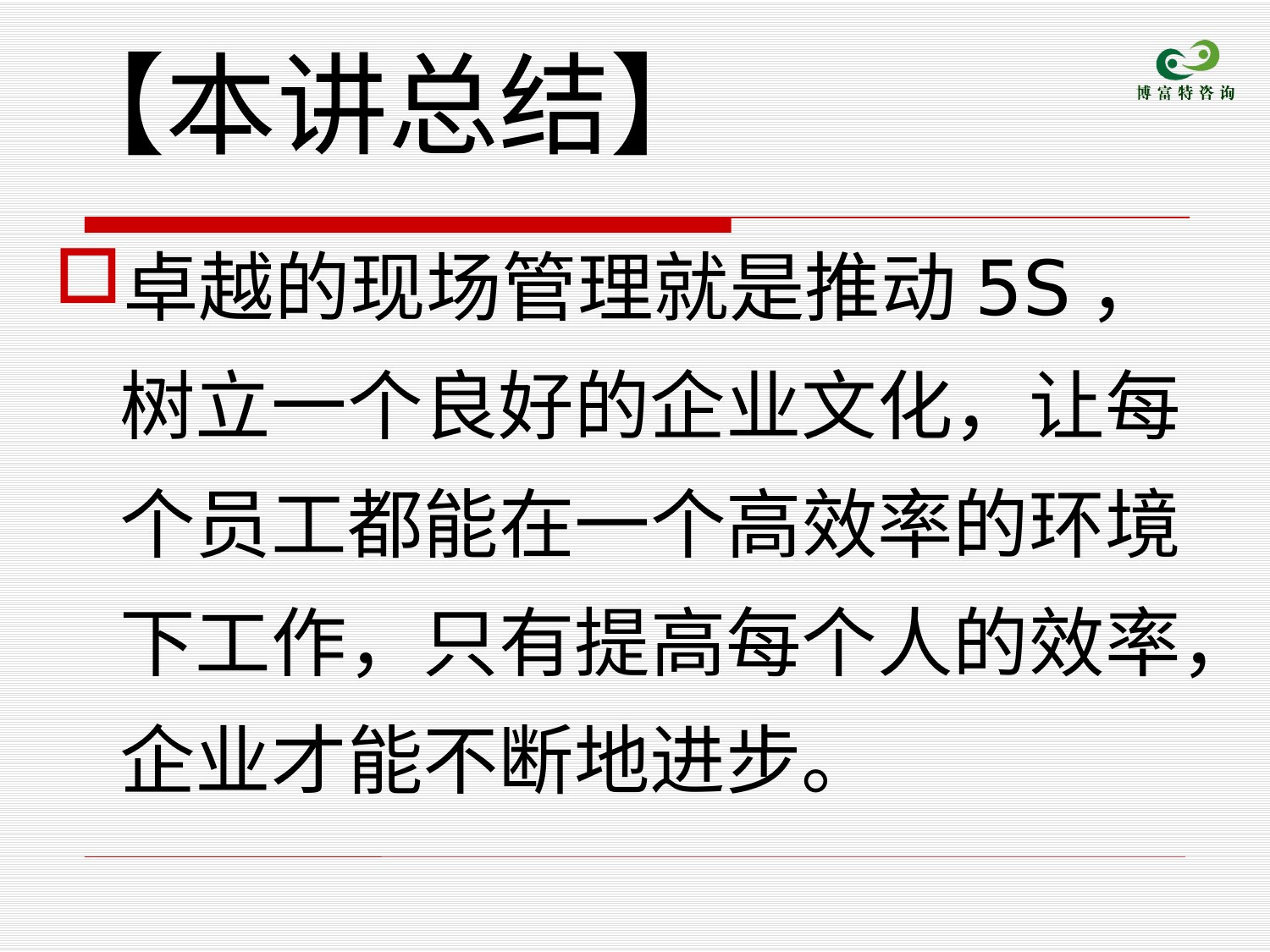

# 【本讲总结】
卓越的现场管理就是推动5S，树立一个良好的企业文化，让每个员工都能在一个高效率的环境下工作，只有提高每个人的效率，企业才能不断地进步。
719